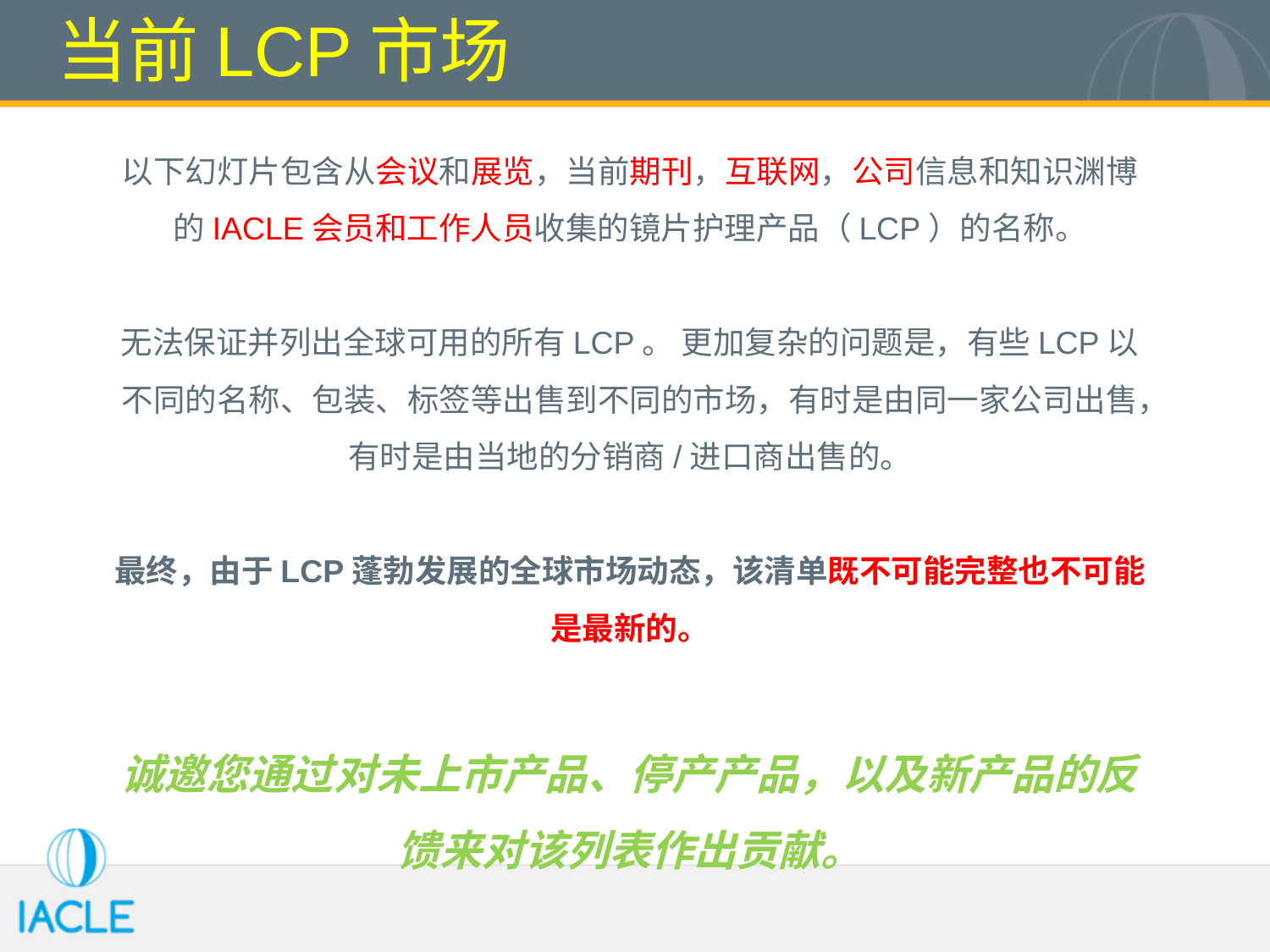

# 当前LCP市场
以下幻灯片包含从会议和展览，当前期刊，互联网，公司信息和知识渊博的IACLE会员和工作人员收集的镜片护理产品（LCP）的名称。

无法保证并列出全球可用的所有LCP。 更加复杂的问题是，有些LCP以不同的名称、包装、标签等出售到不同的市场，有时是由同一家公司出售，有时是由当地的分销商/进口商出售的。

最终，由于LCP蓬勃发展的全球市场动态，该清单既不可能完整也不可能是最新的。

诚邀您通过对未上市产品、停产产品，以及新产品的反馈来对该列表作出贡献。